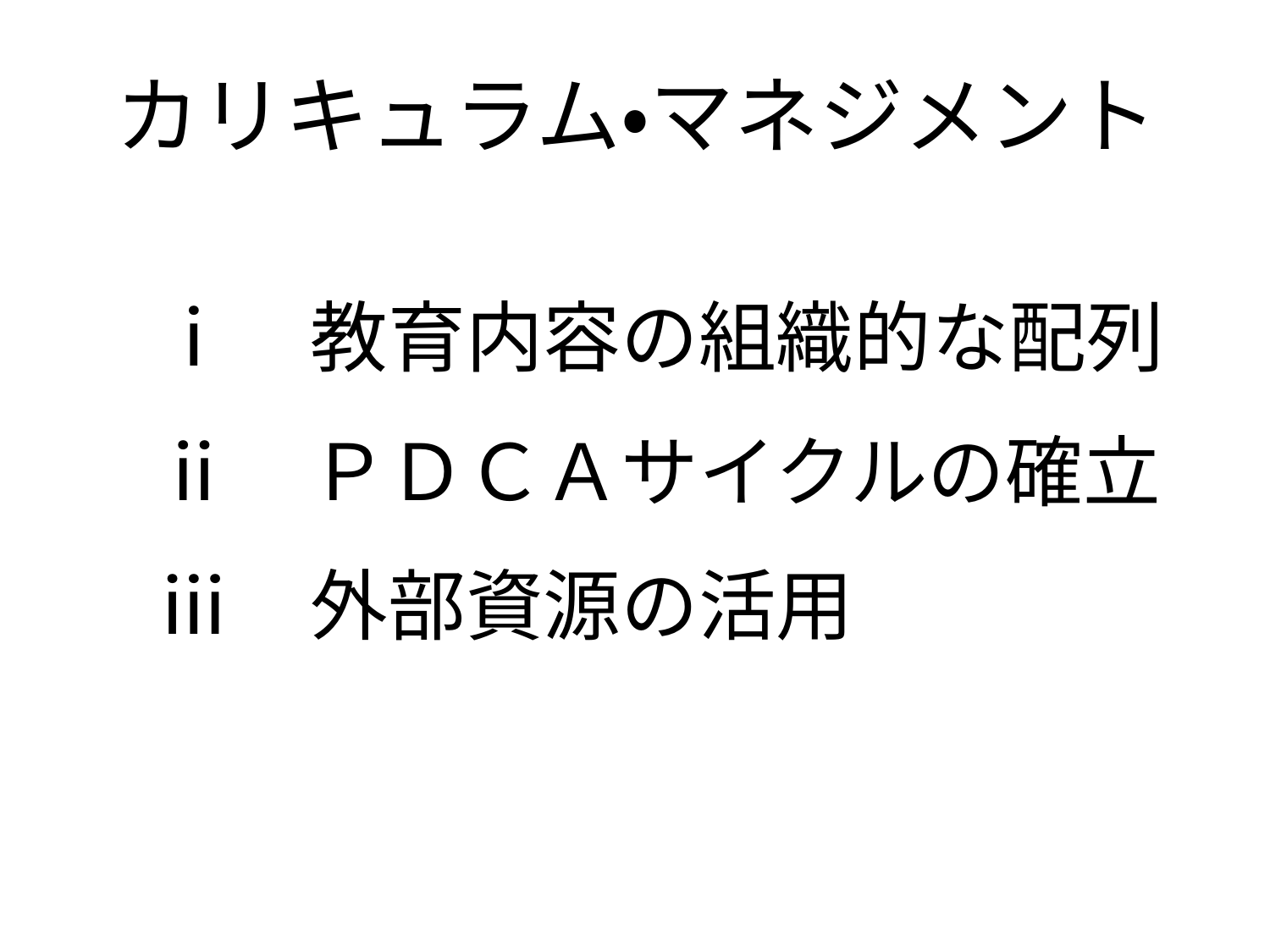

カリキュラム・マネジメント

　ⅰ　教育内容の組織的な配列

　ⅱ　ＰＤＣＡサイクルの確立

　ⅲ　外部資源の活用